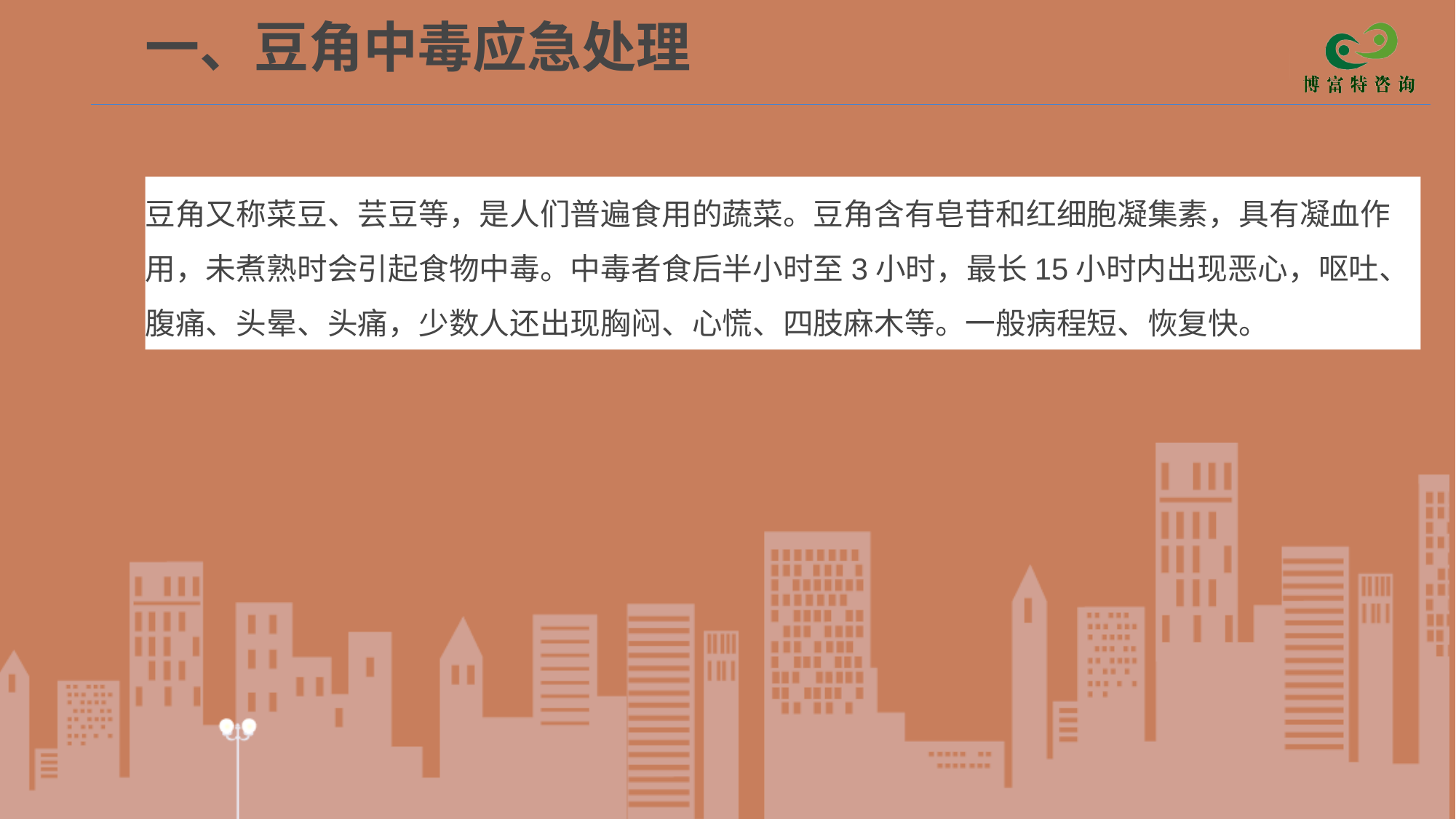

# 一、豆角中毒应急处理
豆角又称菜豆、芸豆等，是人们普遍食用的蔬菜。豆角含有皂苷和红细胞凝集素，具有凝血作用，未煮熟时会引起食物中毒。中毒者食后半小时至3小时，最长15小时内出现恶心，呕吐、腹痛、头晕、头痛，少数人还出现胸闷、心慌、四肢麻木等。一般病程短、恢复快。
51